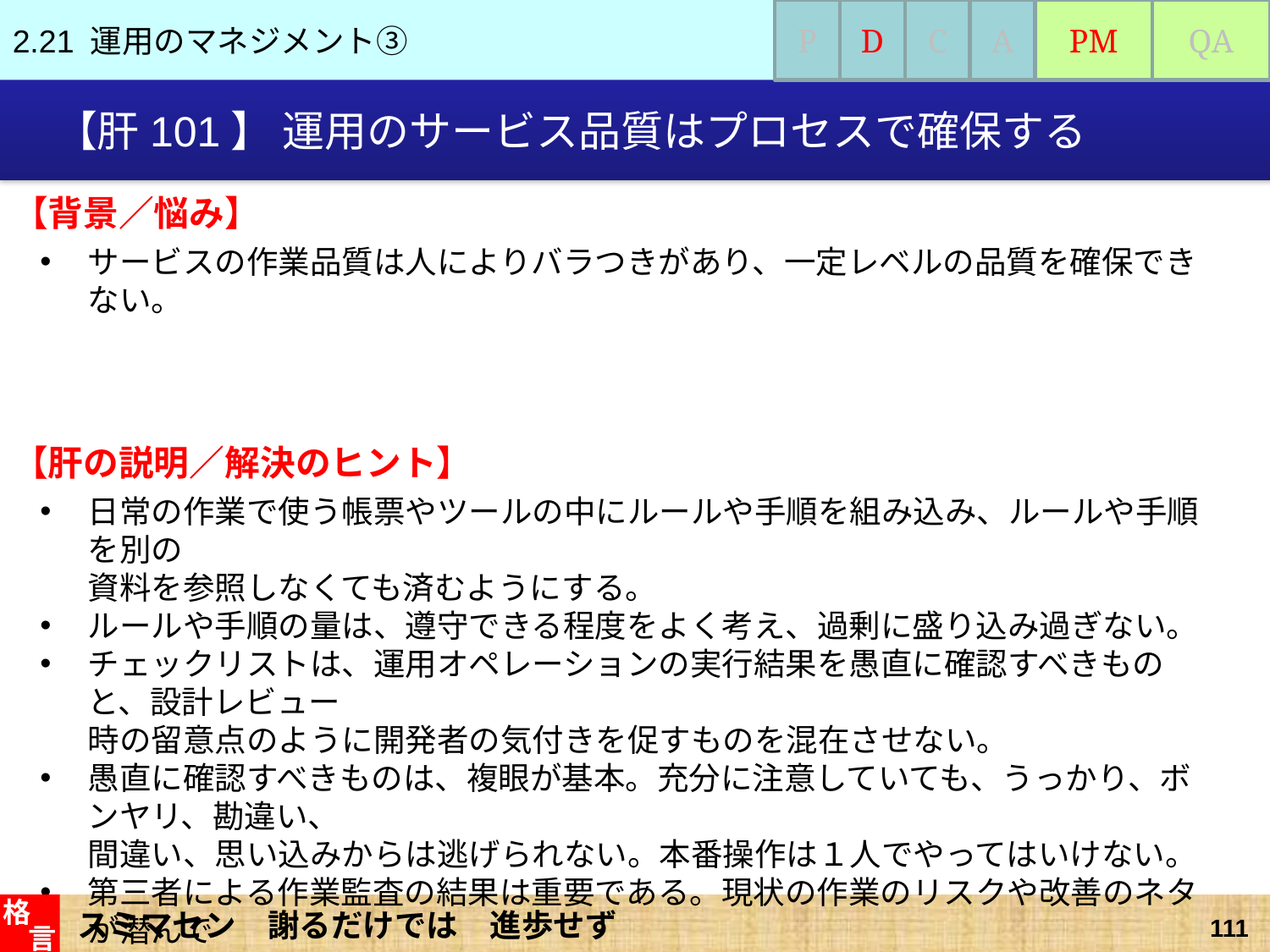

2.21 運用のマネジメント③
P
D
C
A
PM
QA
# 【肝101】 運用のサービス品質はプロセスで確保する
【背景／悩み】
サービスの作業品質は人によりバラつきがあり、一定レベルの品質を確保できない。
【肝の説明／解決のヒント】
日常の作業で使う帳票やツールの中にルールや手順を組み込み、ルールや手順を別の
資料を参照しなくても済むようにする。
ルールや手順の量は、遵守できる程度をよく考え、過剰に盛り込み過ぎない。
チェックリストは、運用オペレーションの実行結果を愚直に確認すべきものと、設計レビュー
時の留意点のように開発者の気付きを促すものを混在させない。
愚直に確認すべきものは、複眼が基本。充分に注意していても、うっかり、ボンヤリ、勘違い、
間違い、思い込みからは逃げられない。本番操作は１人でやってはいけない。
第三者による作業監査の結果は重要である。現状の作業のリスクや改善のネタが潜んで
いるので、作業の弱点を分析しフィードバックする。
スミマセン　謝るだけでは　進歩せず
格
言
111